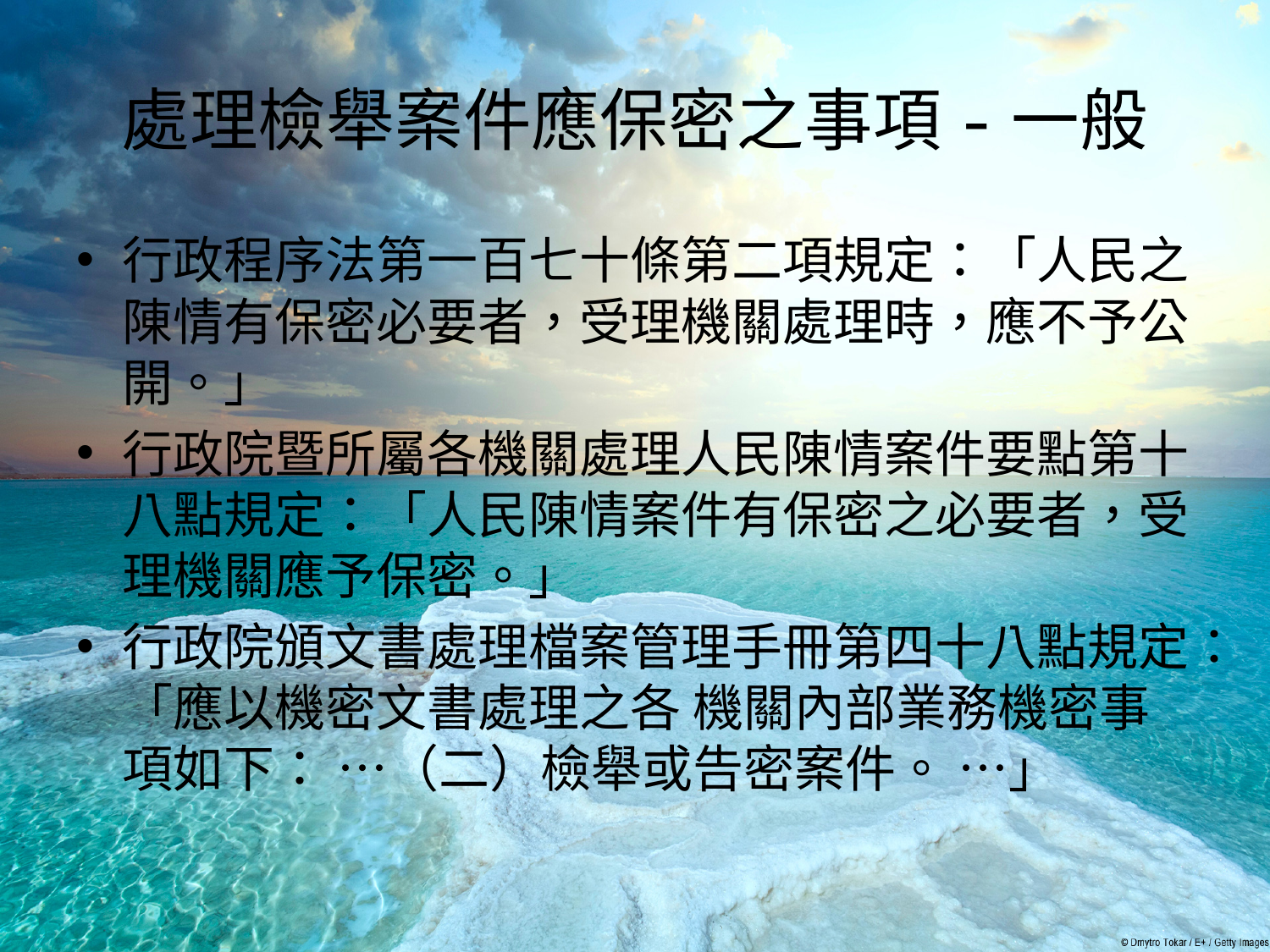

# 處理檢舉案件應保密之事項-一般
行政程序法第一百七十條第二項規定：「人民之陳情有保密必要者，受理機關處理時，應不予公開。」
行政院暨所屬各機關處理人民陳情案件要點第十八點規定：「人民陳情案件有保密之必要者，受理機關應予保密。」
行政院頒文書處理檔案管理手冊第四十八點規定：「應以機密文書處理之各 機關內部業務機密事項如下： …（二）檢舉或告密案件。 …」